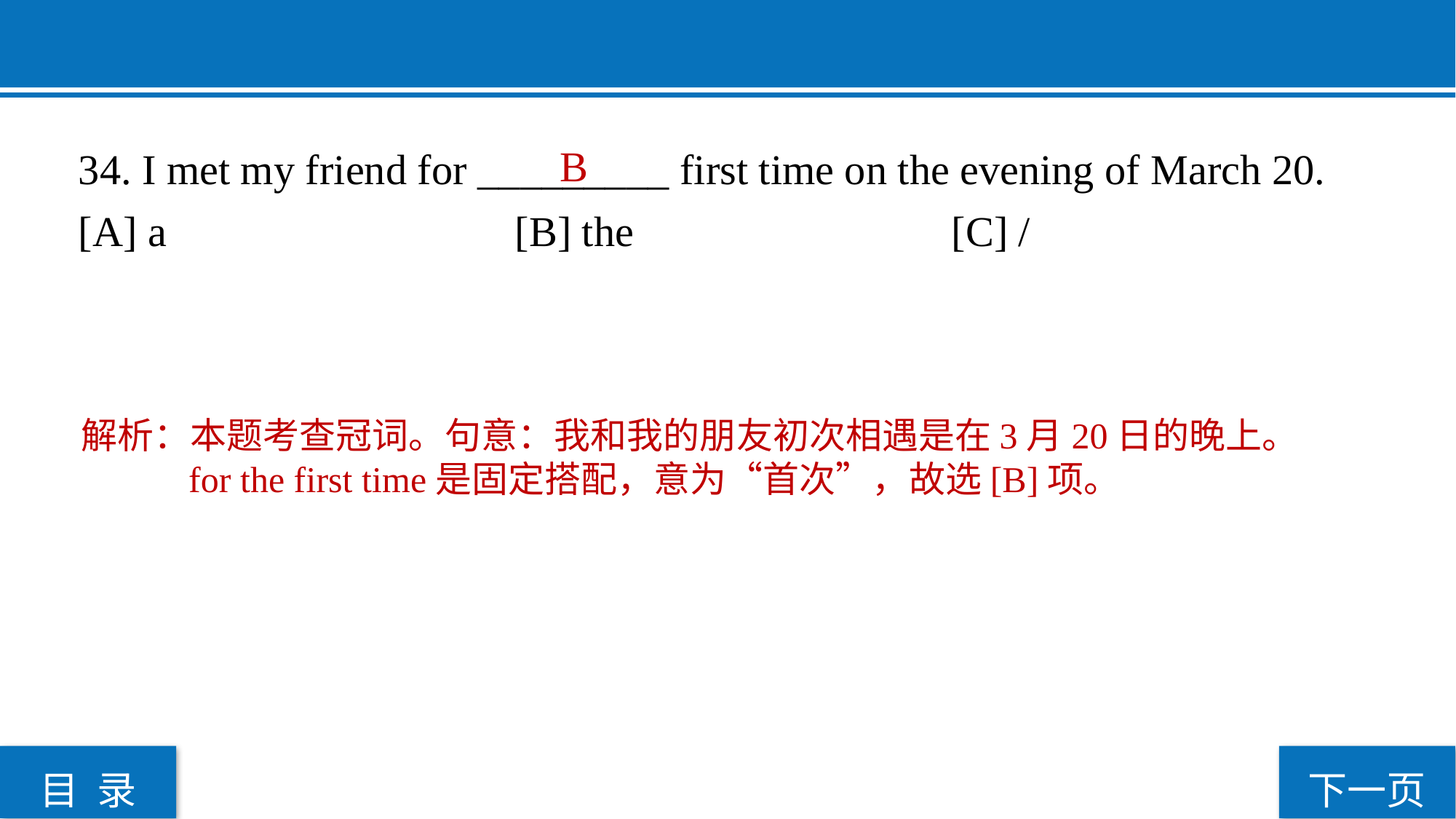

34. I met my friend for _________ first time on the evening of March 20.
[A] a 				[B] the 			[C] /
 B
解析：本题考查冠词。句意：我和我的朋友初次相遇是在3月20日的晚上。for the first time是固定搭配，意为“首次”，故选[B]项。